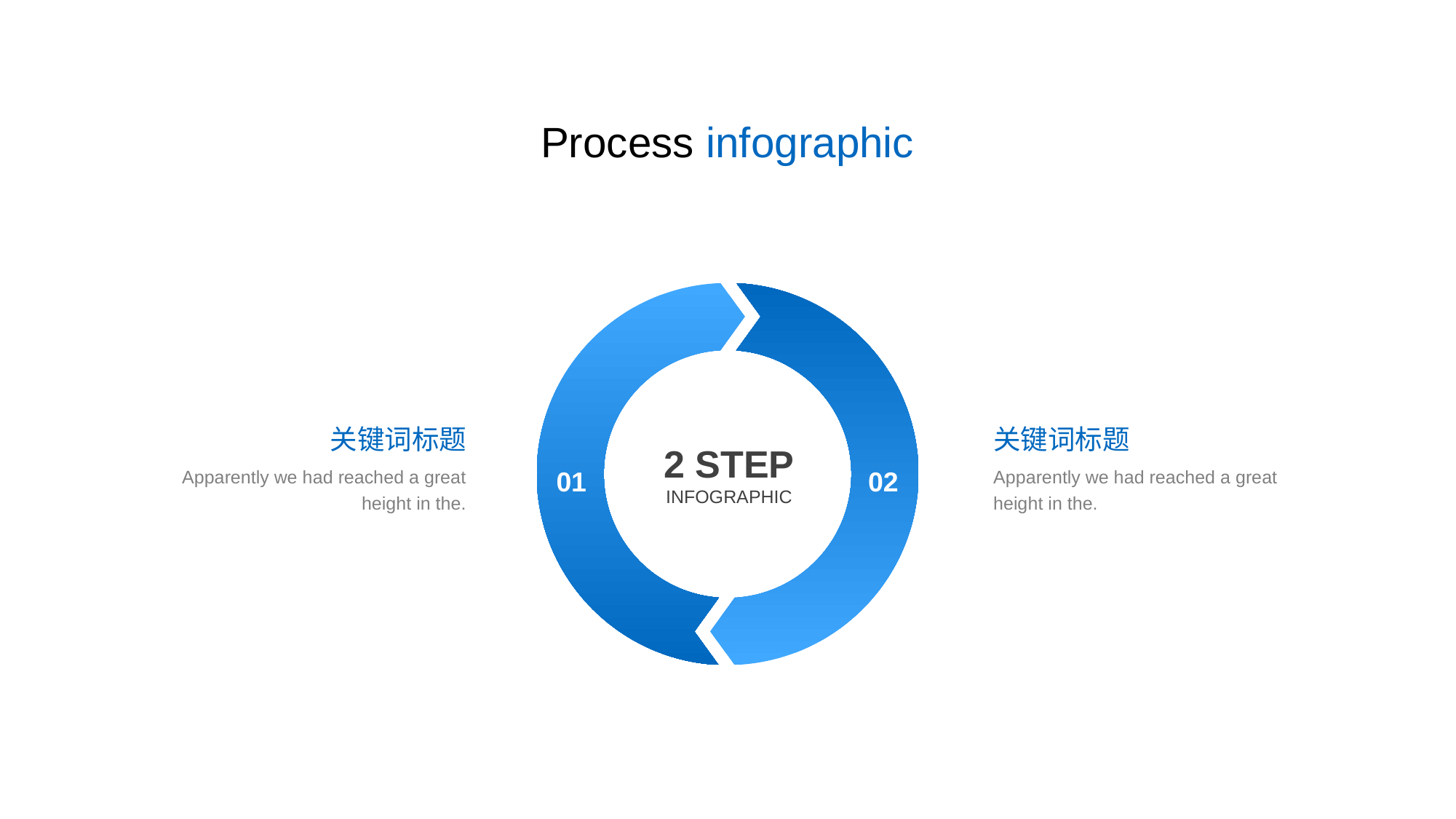

Process infographic

关键词标题
Apparently we had reached a great height in the.
关键词标题
Apparently we had reached a great height in the.
2 STEP
INFOGRAPHIC
01
02